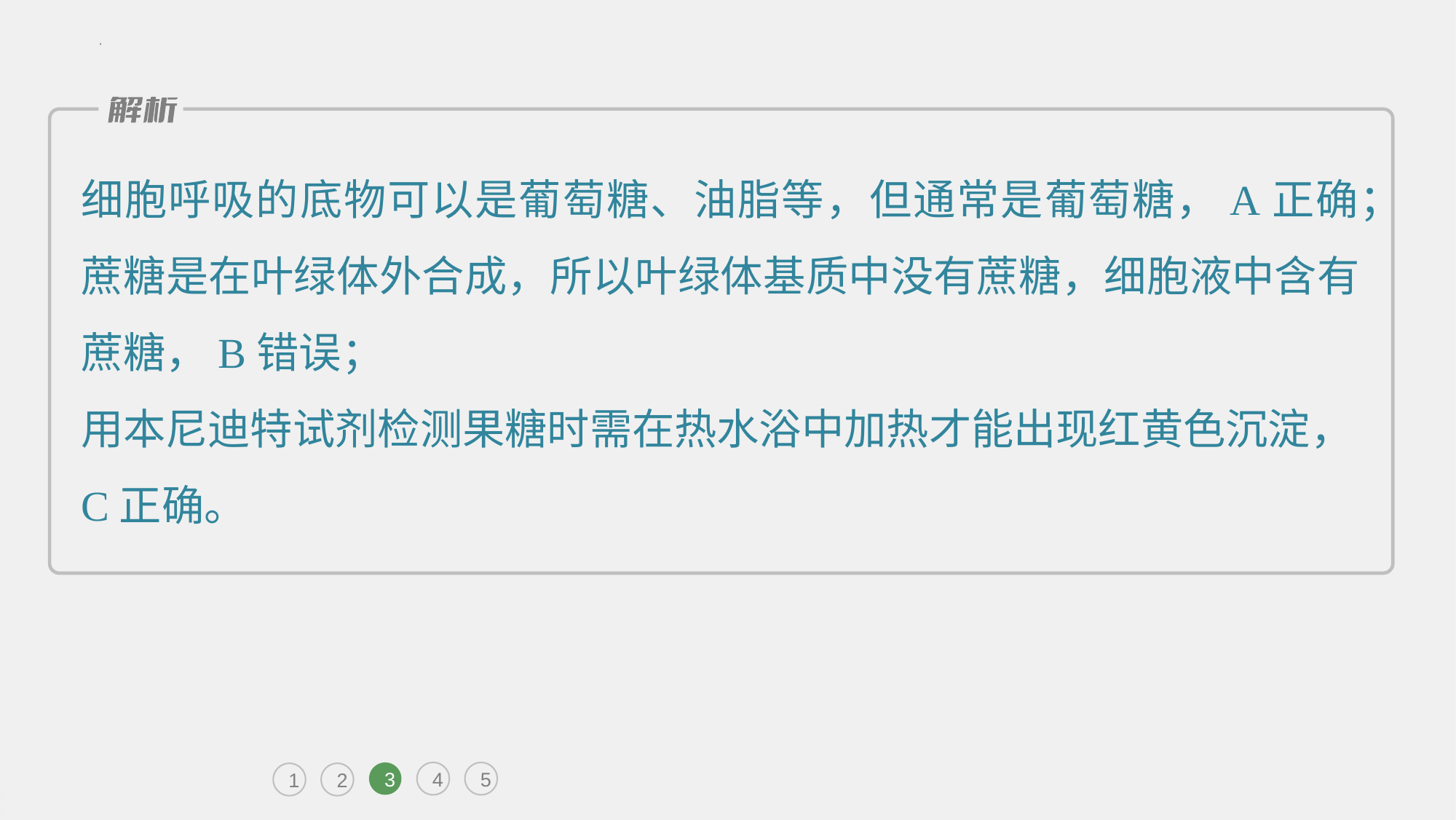

细胞呼吸的底物可以是葡萄糖、油脂等，但通常是葡萄糖，A正确；
蔗糖是在叶绿体外合成，所以叶绿体基质中没有蔗糖，细胞液中含有蔗糖，B错误；
用本尼迪特试剂检测果糖时需在热水浴中加热才能出现红黄色沉淀，C正确。
3
4
5
1
2